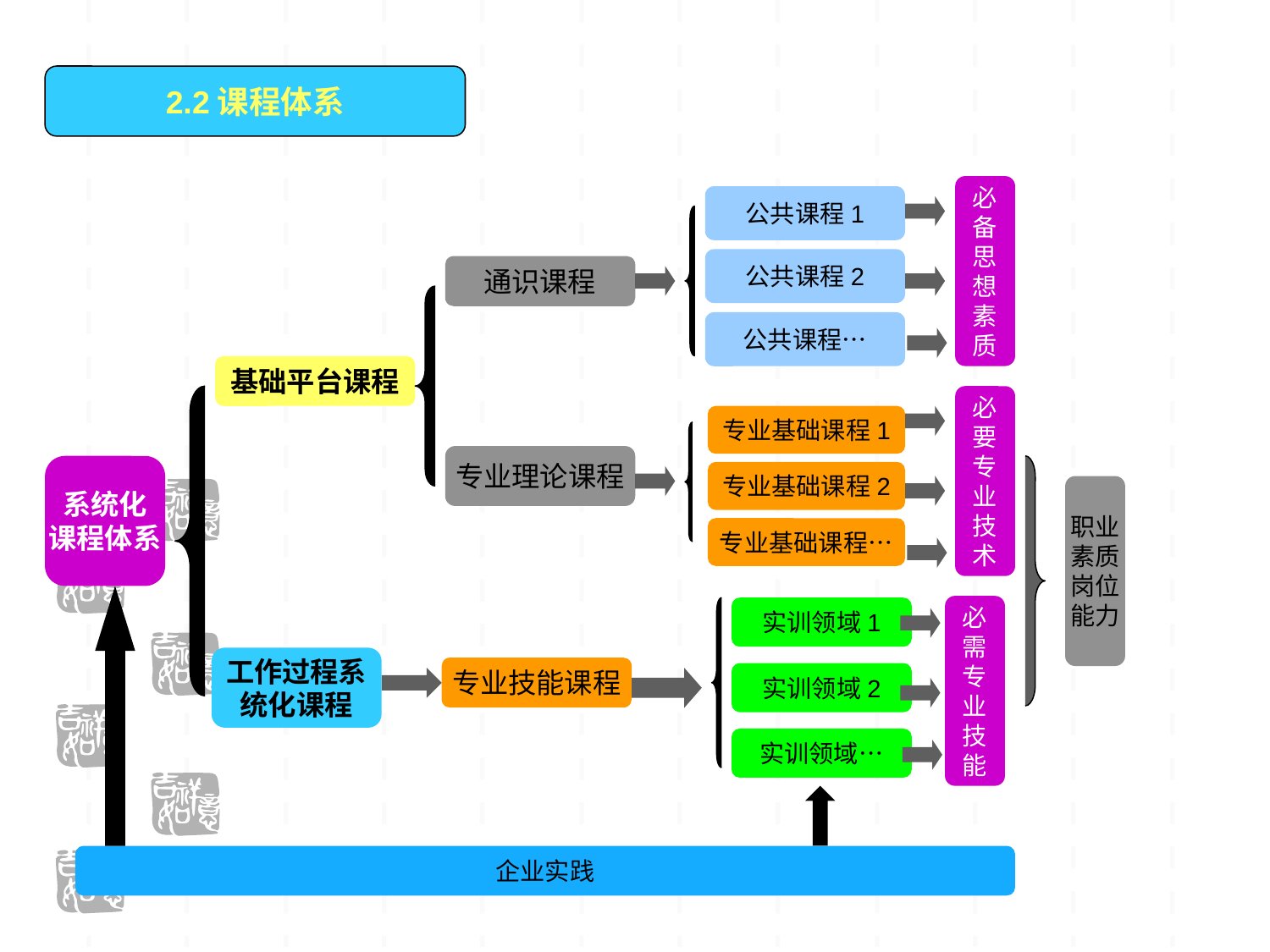

2.2课程体系
必
备
思
想
素
质
公共课程1
公共课程2
公共课程…

通识课程

基础平台课程

必
要
专
业
技
术
专业基础课程1

专业理论课程
系统化
课程体系

专业基础课程2

职业
素质
岗位
能力
专业基础课程…

实训领域1
实训领域2
实训领域…
工作过程系
统化课程
专业技能课程

企业实践
必
需
专
业
技
能